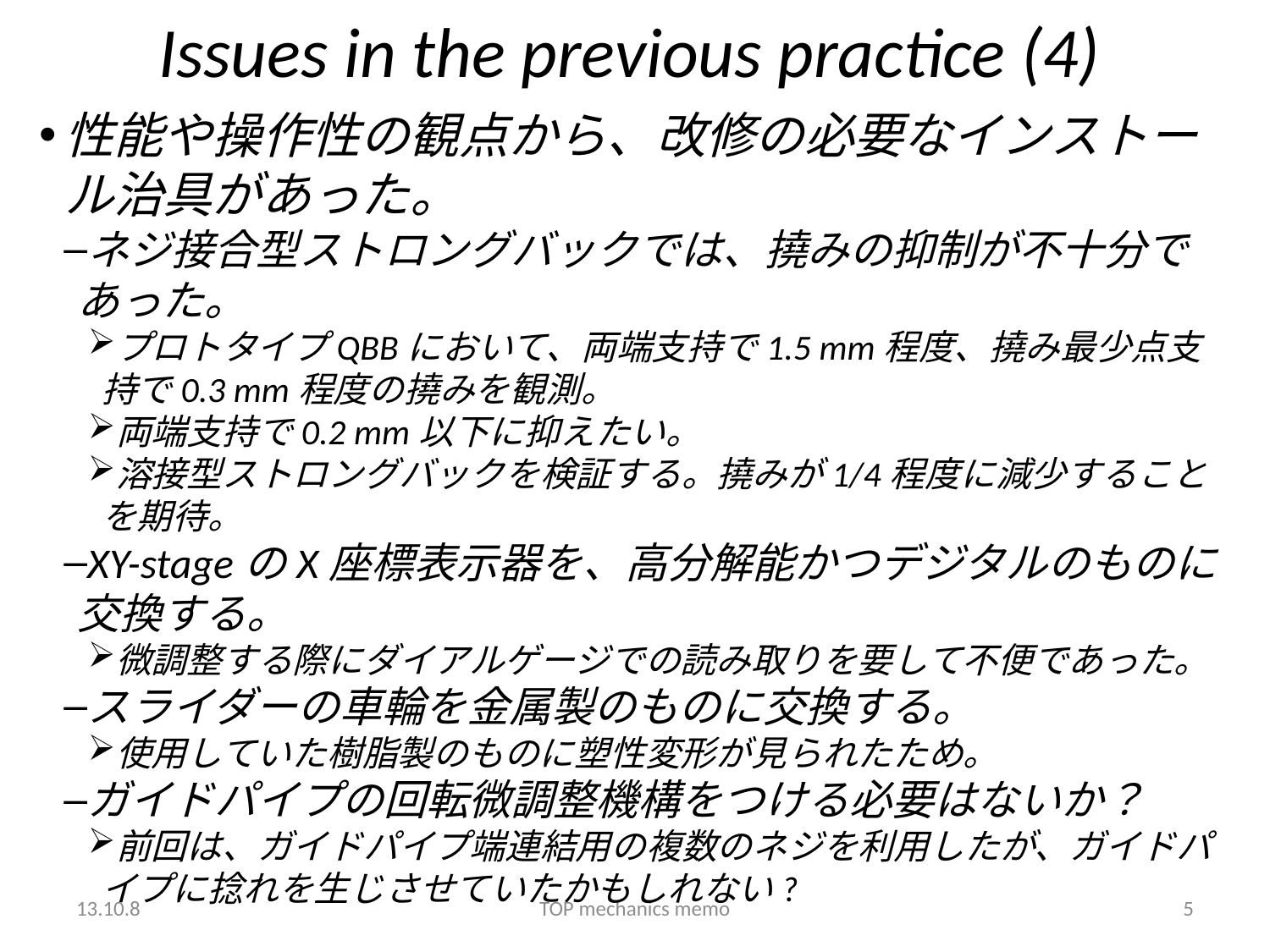

# Issues in the previous practice (4)
性能や操作性の観点から、改修の必要なインストール治具があった。
ネジ接合型ストロングバックでは、撓みの抑制が不十分であった。
プロトタイプQBBにおいて、両端支持で1.5 mm程度、撓み最少点支持で0.3 mm程度の撓みを観測。
両端支持で0.2 mm以下に抑えたい。
溶接型ストロングバックを検証する。撓みが1/4程度に減少することを期待。
XY-stageのX座標表示器を、高分解能かつデジタルのものに交換する。
微調整する際にダイアルゲージでの読み取りを要して不便であった。
スライダーの車輪を金属製のものに交換する。
使用していた樹脂製のものに塑性変形が見られたため。
ガイドパイプの回転微調整機構をつける必要はないか？
前回は、ガイドパイプ端連結用の複数のネジを利用したが、ガイドパイプに捻れを生じさせていたかもしれない?
13.10.8
TOP mechanics memo
5